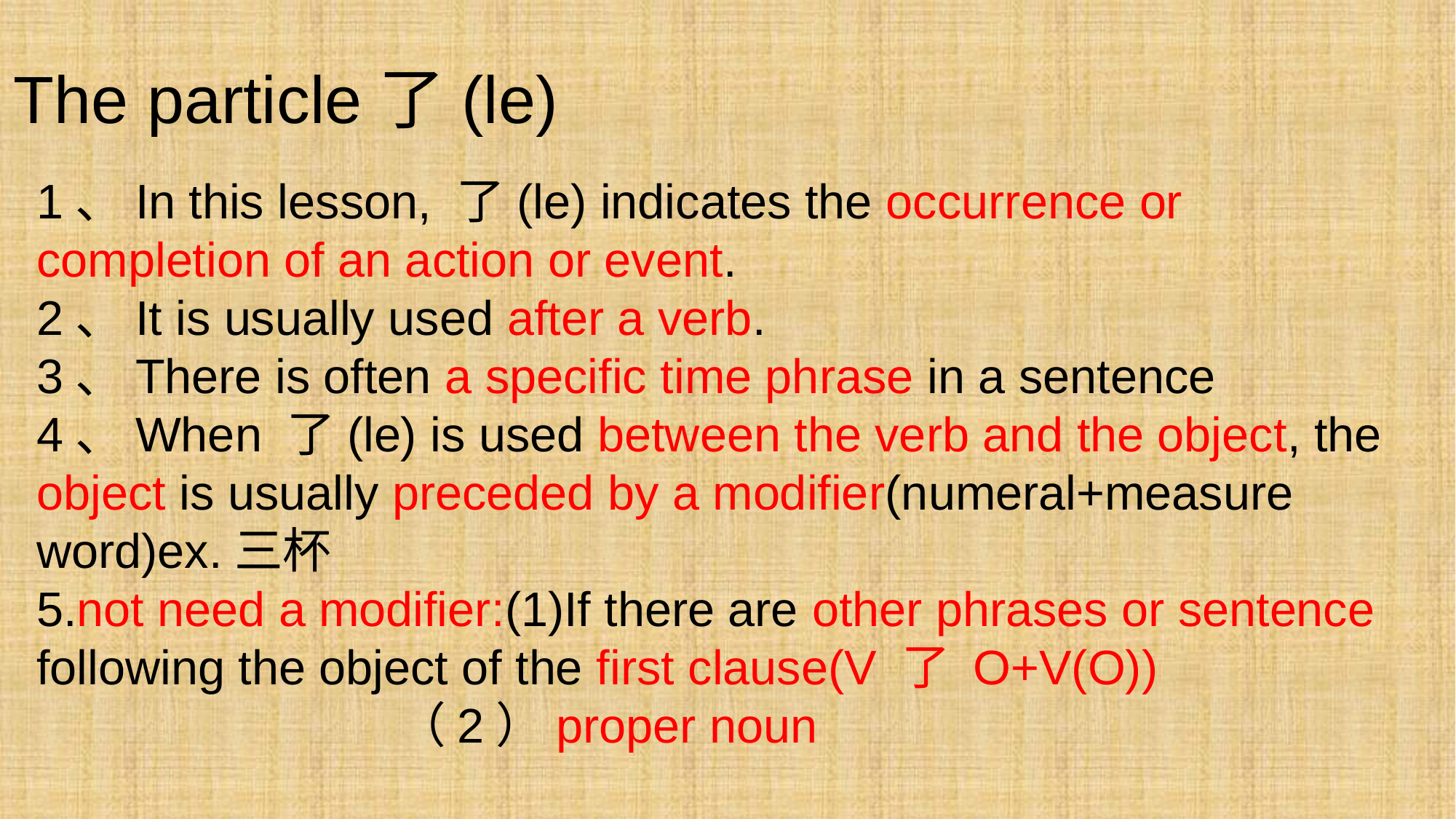

The particle了(le)

1、In this lesson, 了(le) indicates the occurrence or completion of an action or event.
2、It is usually used after a verb.
3、There is often a specific time phrase in a sentence
4、When 了(le) is used between the verb and the object, the object is usually preceded by a modifier(numeral+measure word)ex.三杯
5.not need a modifier:(1)If there are other phrases or sentence following the object of the first clause(V 了 O+V(O))
                                （2）proper noun